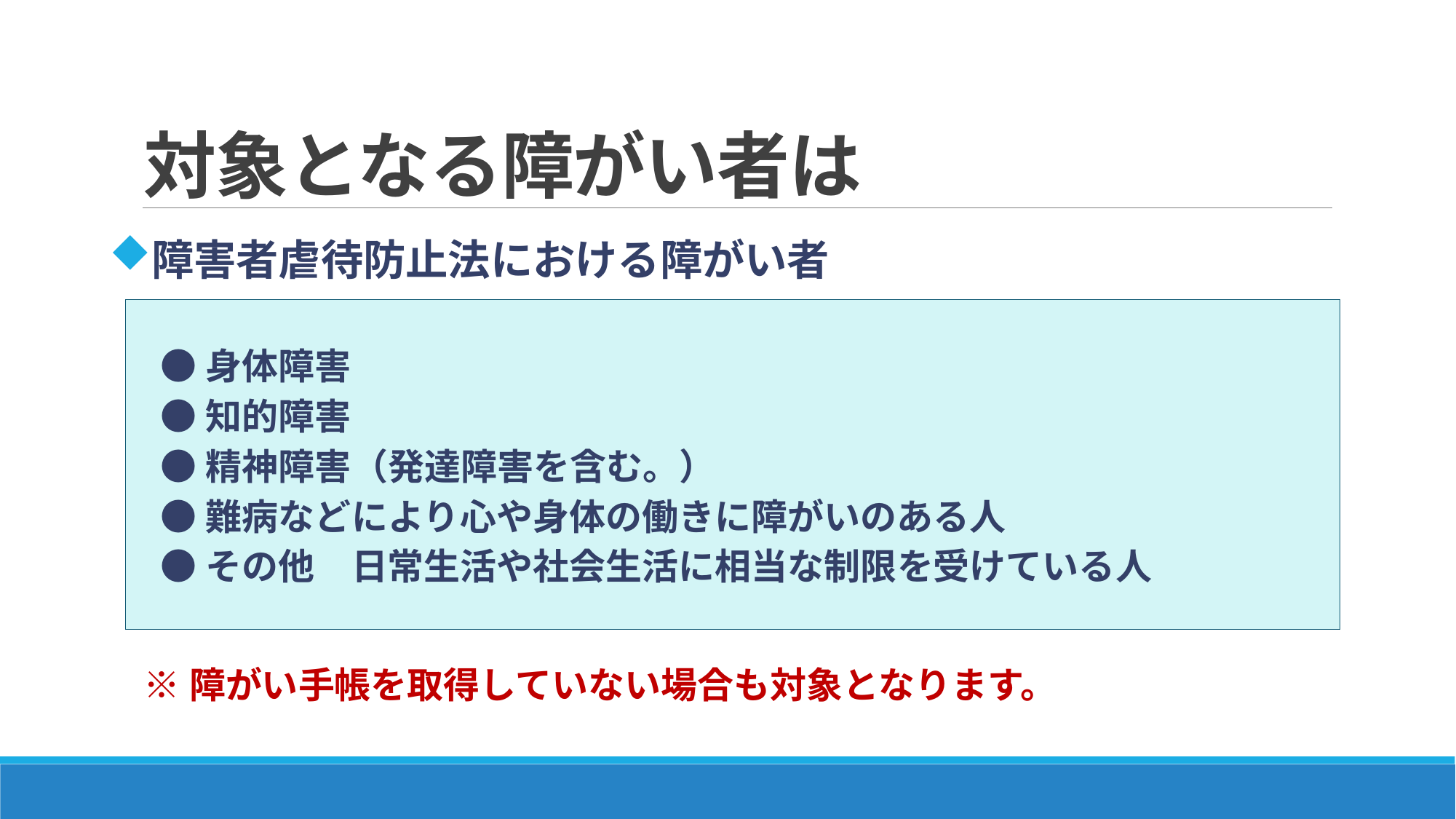

# 対象となる障がい者は
障害者虐待防止法における障がい者

●身体障害
●知的障害
●精神障害（発達障害を含む。）
●難病などにより心や身体の働きに障がいのある人
●その他　日常生活や社会生活に相当な制限を受けている人
※障がい手帳を取得していない場合も対象となります。